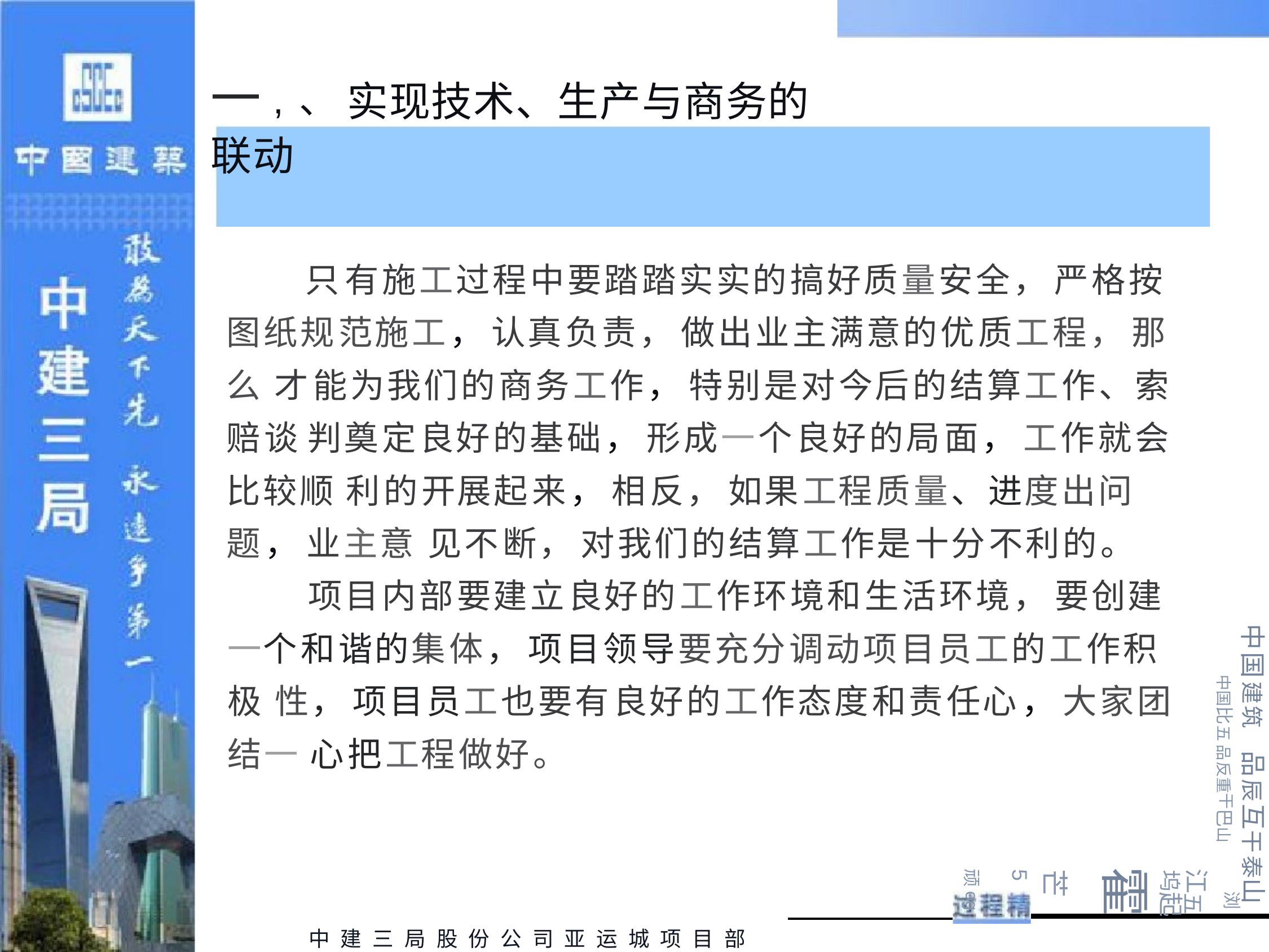

# 一,、 实现技术、生产与商务的联动

只有施工过程中要踏踏实实的搞好质量安全， 严格按 图纸规范施工， 认真负责， 做出业主满意的优质工程， 那么 才能为我们的商务工作， 特别是对今后的结算工作、索赔谈 判奠定良好的基础， 形成一个良好的局面， 工作就会比较顺 利的开展起来， 相反， 如果工程质量、进度出问题， 业主意 见不断， 对我们的结算工作是十分不利的。
项目内部要建立良好的工作环境和生活环境， 要创建 一个和谐的集体， 项目领导要充分调动项目员工的工作积极 性， 项目员工也要有良好的工作态度和责任心， 大家团结一 心把工程做好。
中国建筑
中国比五 品反重干巴山
品辰互干泰山
浏
江五
坞起
霍
芒5
顽og

中建三局股份公司亚运城项目部